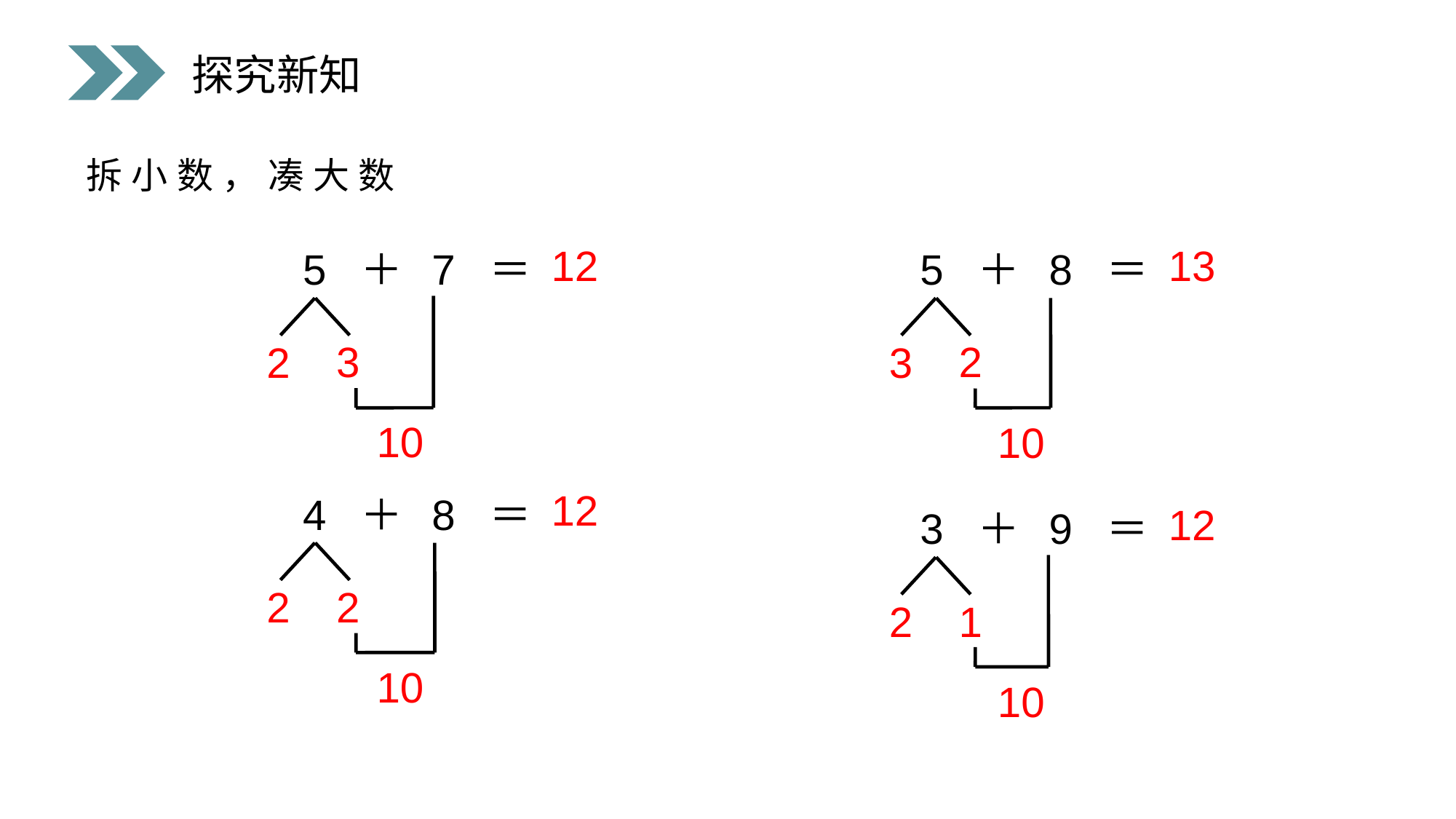

探究新知
 拆小数，凑大数
5  ＋  8  ＝
5  ＋  7  ＝
13
12

2

3

3

2

10
10
4  ＋  8  ＝
12
3  ＋  9  ＝
12

2

2

2

1
10
10